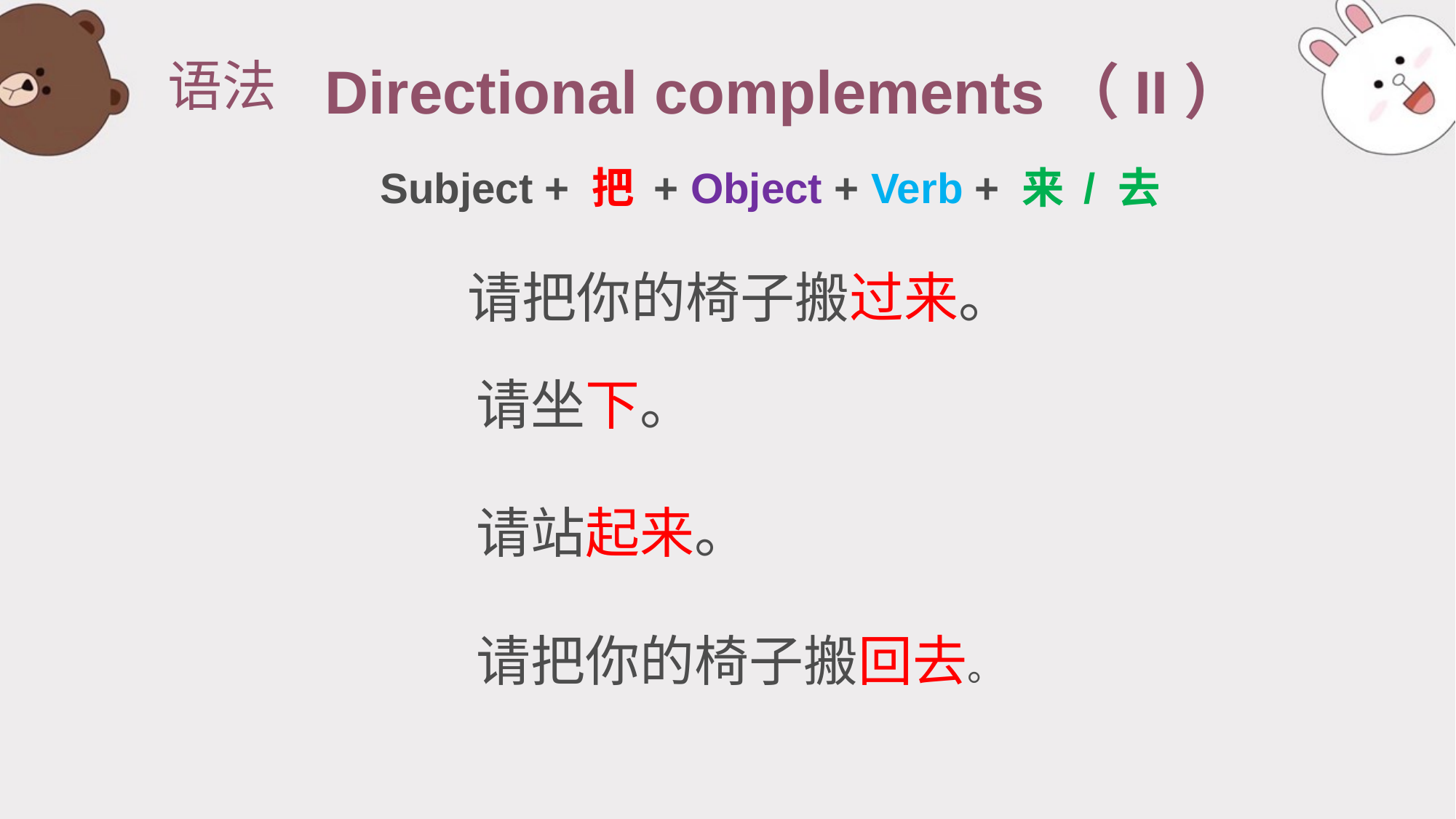

语法
# Directional complements（II）
Subject + 把 + Object + Verb + 来 / 去
请把你的椅子搬过来。
请坐下。
请站起来。
请把你的椅子搬回去。